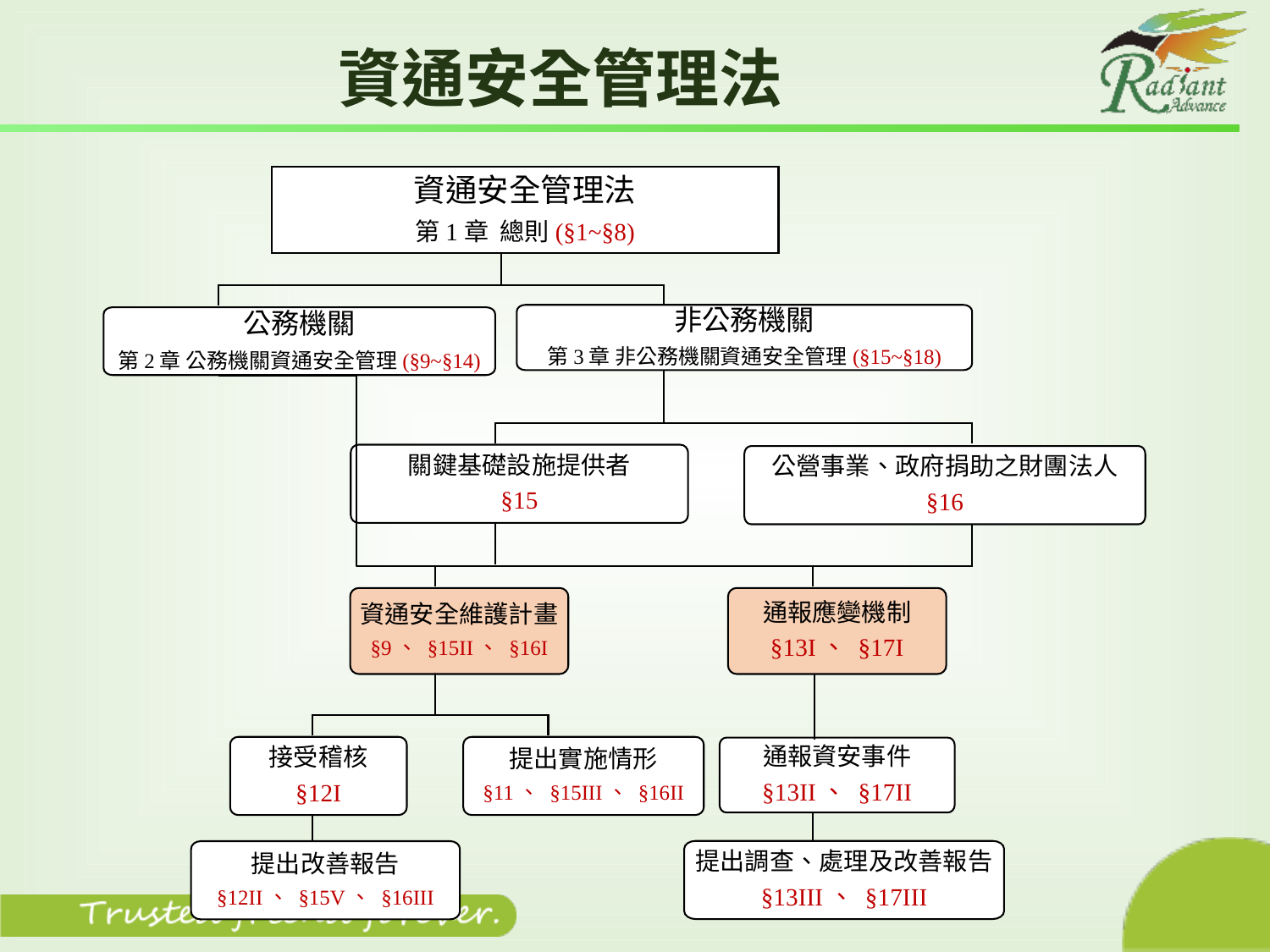

# 資通安全管理法
資通安全管理法
第1章  總則(§1~§8)

非公務機關
第3章 非公務機關資通安全管理(§15~§18)
公務機關
第2章 公務機關資通安全管理(§9~§14)

關鍵基礎設施提供者
§15
公營事業、政府捐助之財團法人
§16

資通安全維護計畫
§9、 §15II、 §16I
通報應變機制
§13I、 §17I

接受稽核
§12I
提出實施情形
§11、 §15III、 §16II
通報資安事件
§13II、 §17II

提出調查、處理及改善報告
§13III、 §17III
提出改善報告
§12II、 §15V、 §16III